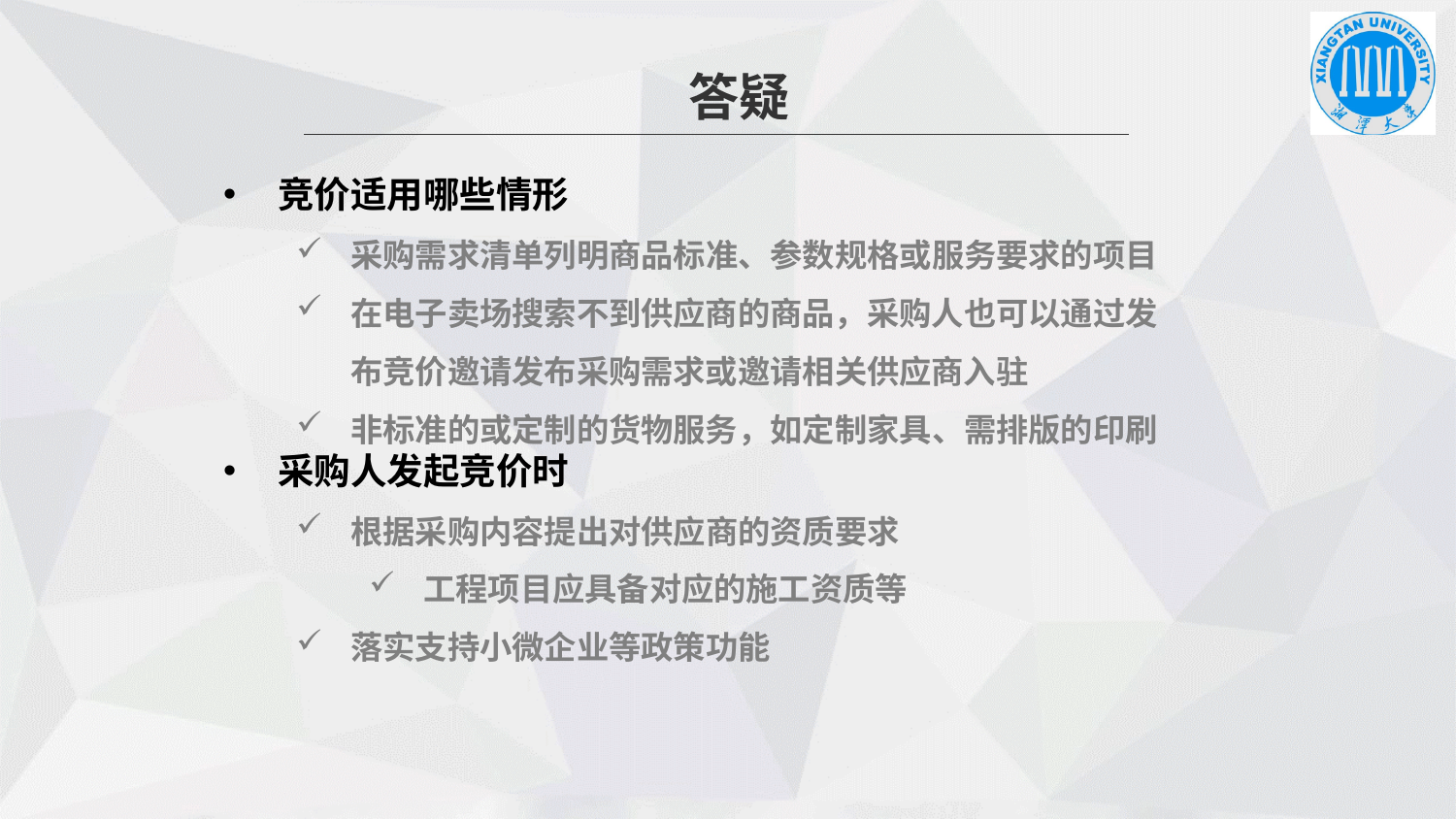

答疑
竞价适用哪些情形
采购需求清单列明商品标准、参数规格或服务要求的项目
在电子卖场搜索不到供应商的商品，采购人也可以通过发布竞价邀请发布采购需求或邀请相关供应商入驻
非标准的或定制的货物服务，如定制家具、需排版的印刷
采购人发起竞价时
根据采购内容提出对供应商的资质要求
工程项目应具备对应的施工资质等
落实支持小微企业等政策功能